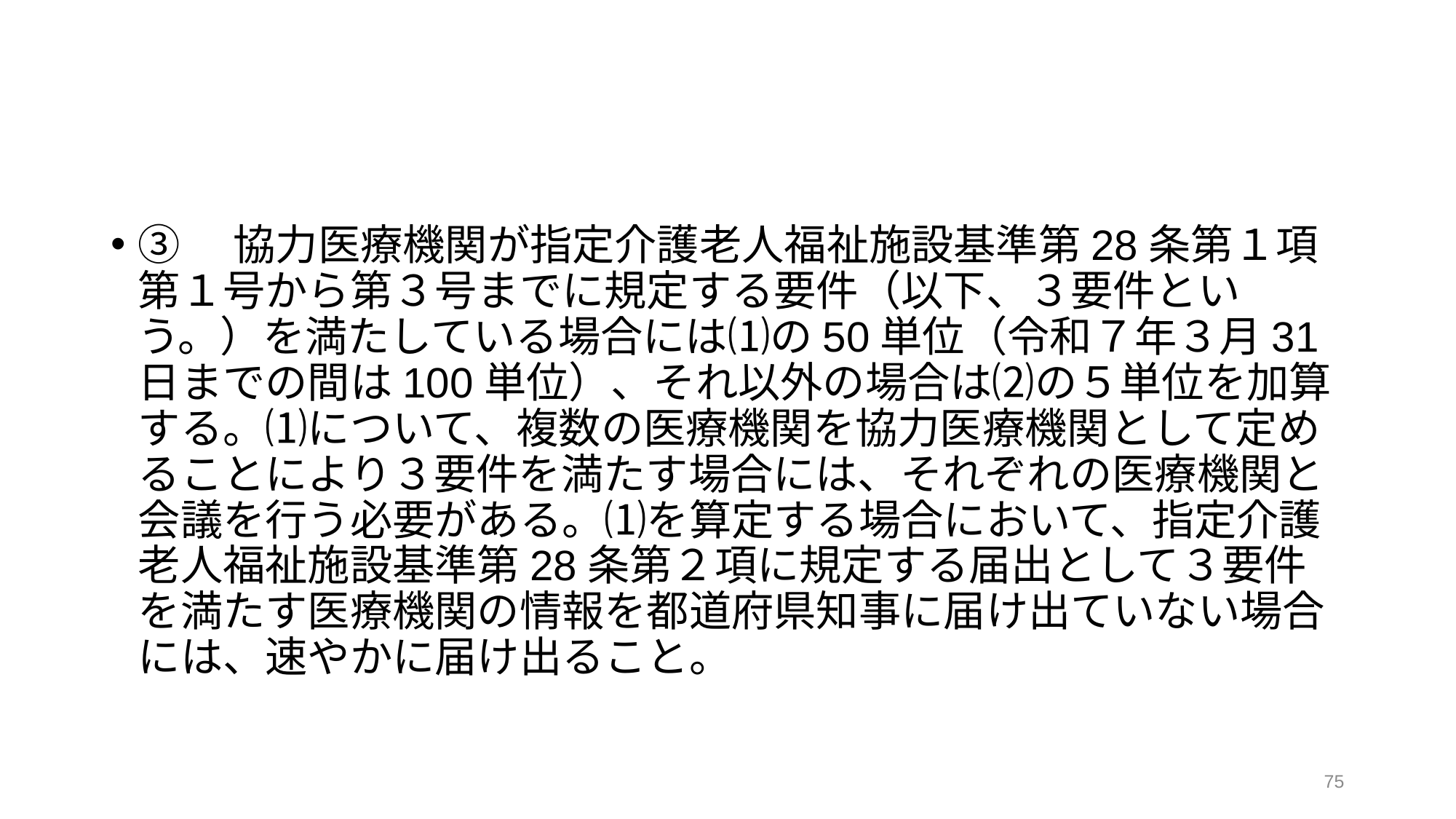

#
③　協力医療機関が指定介護老人福祉施設基準第28条第１項第１号から第３号までに規定する要件（以下、３要件という。）を満たしている場合には⑴の50単位（令和７年３月31日までの間は100単位）、それ以外の場合は⑵の５単位を加算する。⑴について、複数の医療機関を協力医療機関として定めることにより３要件を満たす場合には、それぞれの医療機関と会議を行う必要がある。⑴を算定する場合において、指定介護老人福祉施設基準第28条第２項に規定する届出として３要件を満たす医療機関の情報を都道府県知事に届け出ていない場合には、速やかに届け出ること。
75